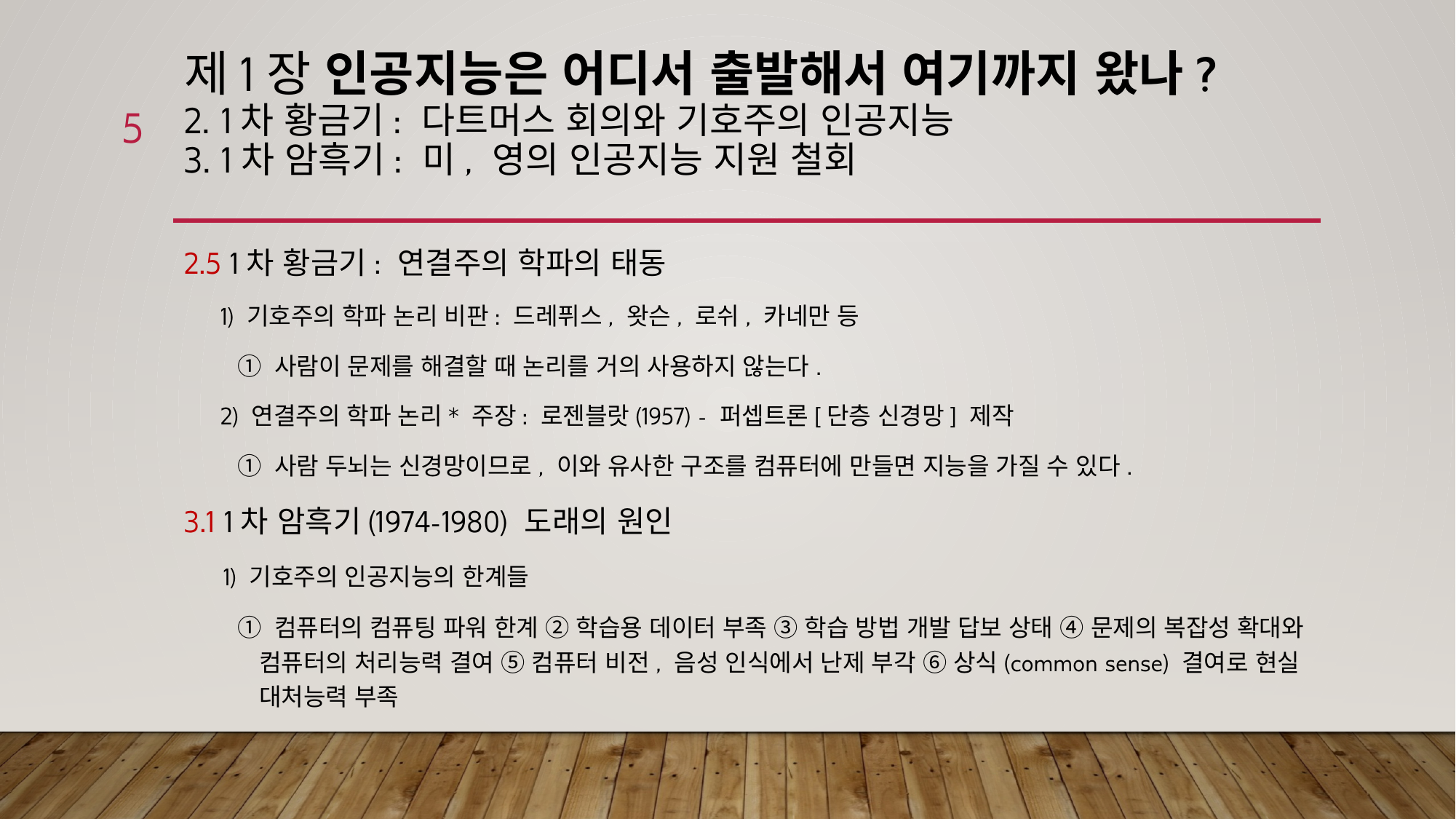

# 제1장 인공지능은 어디서 출발해서 여기까지 왔나? 2. 1차 황금기: 다트머스 회의와 기호주의 인공지능 3. 1차 암흑기: 미, 영의 인공지능 지원 철회
5
2.5 1차 황금기: 연결주의 학파의 태동
     1) 기호주의 학파 논리 비판: 드레퓌스, 왓슨, 로쉬, 카네만 등
        ① 사람이 문제를 해결할 때 논리를 거의 사용하지 않는다.
     2) 연결주의 학파 논리* 주장: 로젠블랏(1957) - 퍼셉트론[단층 신경망] 제작
        ① 사람 두뇌는 신경망이므로, 이와 유사한 구조를 컴퓨터에 만들면 지능을 가질 수 있다.
3.1 1차 암흑기(1974-1980) 도래의 원인
     1) 기호주의 인공지능의 한계들
        ① 컴퓨터의 컴퓨팅 파워 한계 ② 학습용 데이터 부족 ③ 학습 방법 개발 답보 상태 ④ 문제의 복잡성 확대와 컴퓨터의 처리능력 결여 ⑤ 컴퓨터 비전, 음성 인식에서 난제 부각 ⑥ 상식(common sense) 결여로 현실 대처능력 부족